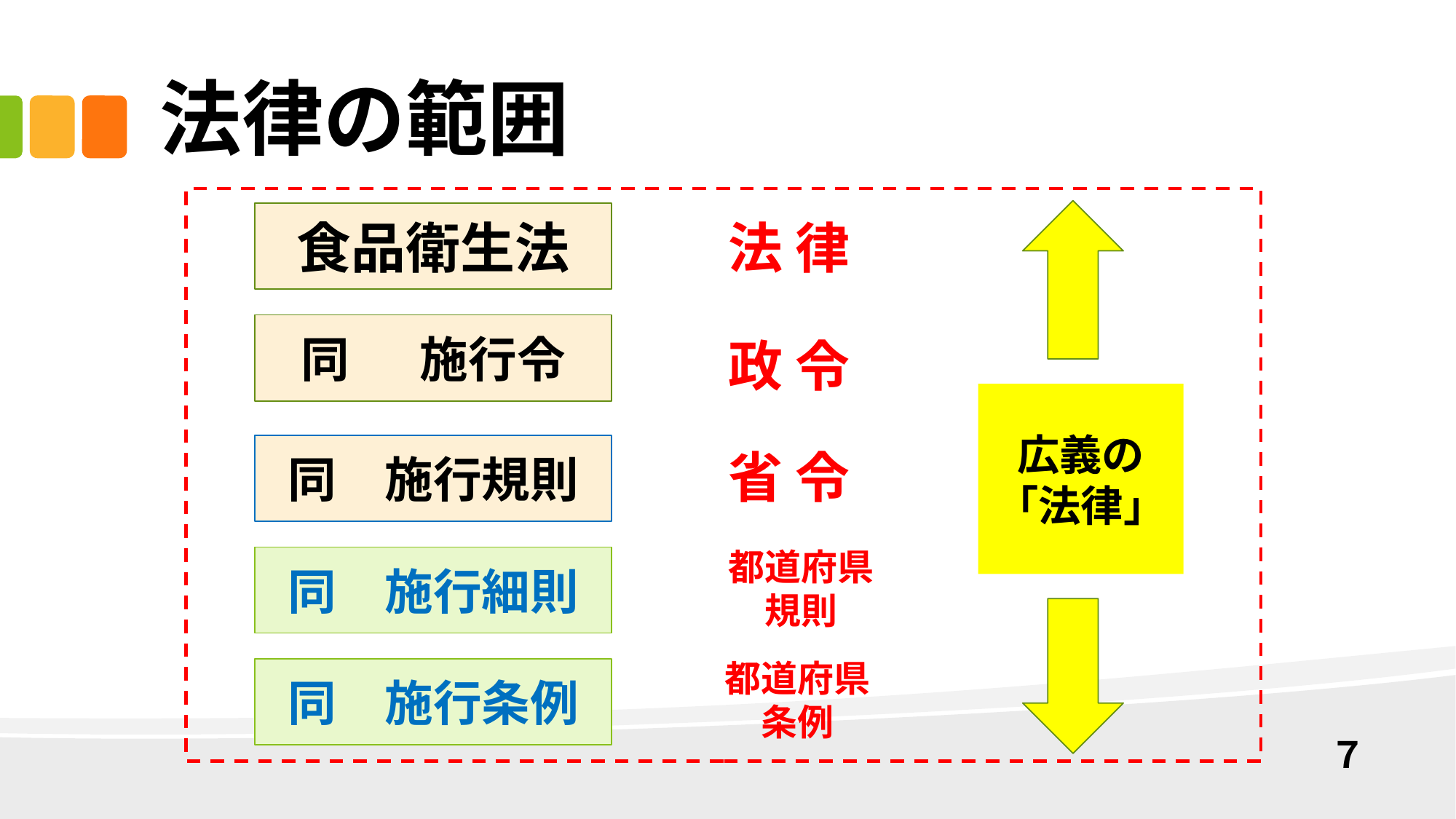

# 法律の範囲

食品衛生法
法 律
同  　施行令
政 令
広義の
「法律」
同　施行規則
省 令
同　施行細則
都道府県
規則

同　施行条例
都道府県条例
７